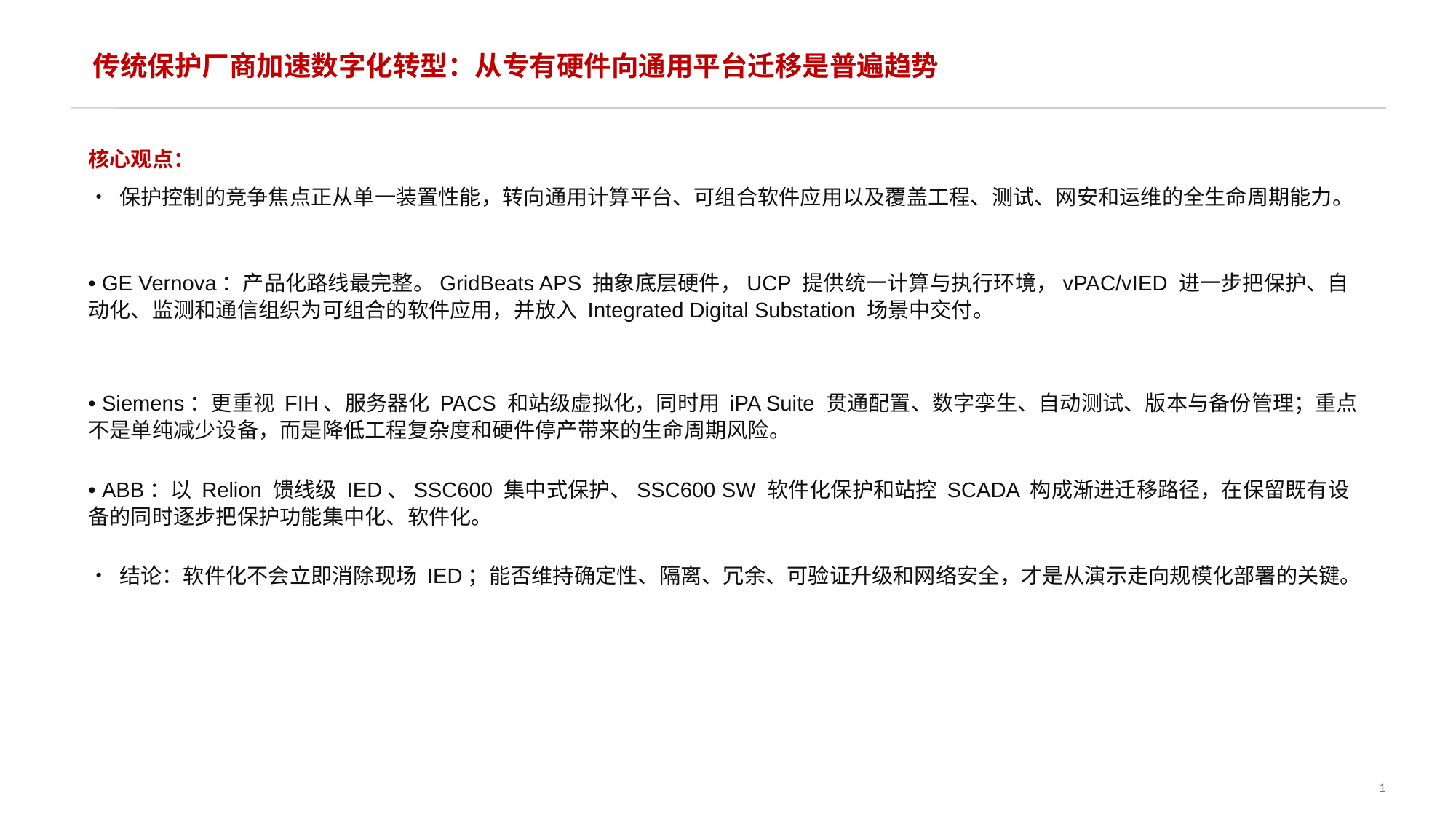

传统保护厂商加速数字化转型：从专有硬件向通用平台迁移是普遍趋势

核心观点：
• 保护控制的竞争焦点正从单一装置性能，转向通用计算平台、可组合软件应用以及覆盖工程、测试、网安和运维的全生命周期能力。
• GE Vernova：产品化路线最完整。GridBeats APS 抽象底层硬件，UCP 提供统一计算与执行环境，vPAC/vIED 进一步把保护、自动化、监测和通信组织为可组合的软件应用，并放入 Integrated Digital Substation 场景中交付。
• Siemens：更重视 FIH、服务器化 PACS 和站级虚拟化，同时用 iPA Suite 贯通配置、数字孪生、自动测试、版本与备份管理；重点不是单纯减少设备，而是降低工程复杂度和硬件停产带来的生命周期风险。
• ABB：以 Relion 馈线级 IED、SSC600 集中式保护、SSC600 SW 软件化保护和站控 SCADA 构成渐进迁移路径，在保留既有设备的同时逐步把保护功能集中化、软件化。
• 结论：软件化不会立即消除现场 IED；能否维持确定性、隔离、冗余、可验证升级和网络安全，才是从演示走向规模化部署的关键。
1